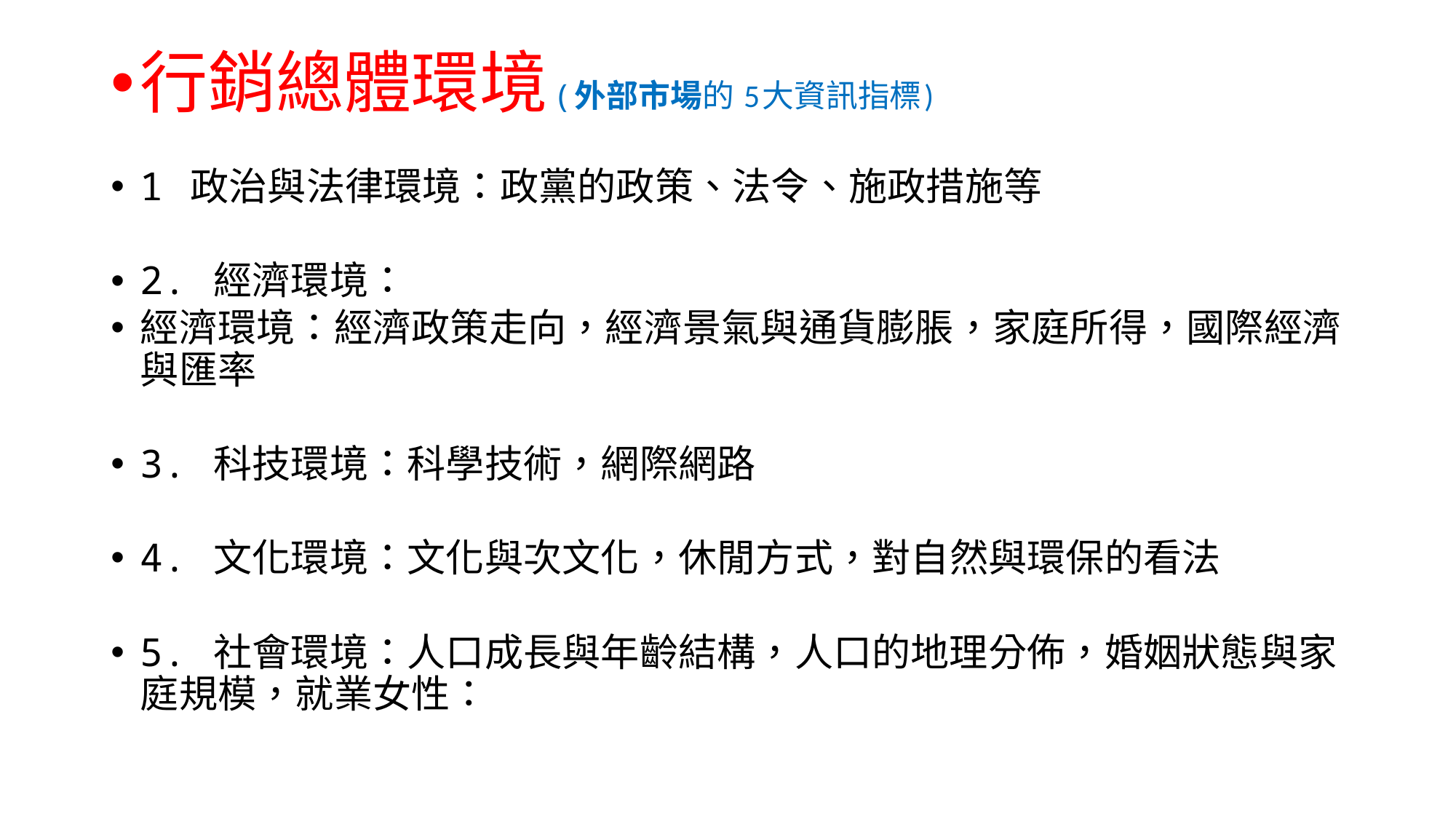

行銷總體環境(外部市場的 5大資訊指標)

1 政治與法律環境：政黨的政策、法令、施政措施等

2. 經濟環境：
經濟環境：經濟政策走向，經濟景氣與通貨膨脹，家庭所得，國際經濟與匯率

3. 科技環境：科學技術，網際網路

4. 文化環境：文化與次文化，休閒方式，對自然與環保的看法

5. 社會環境：人口成長與年齡結構，人口的地理分佈，婚姻狀態與家庭規模，就業女性：